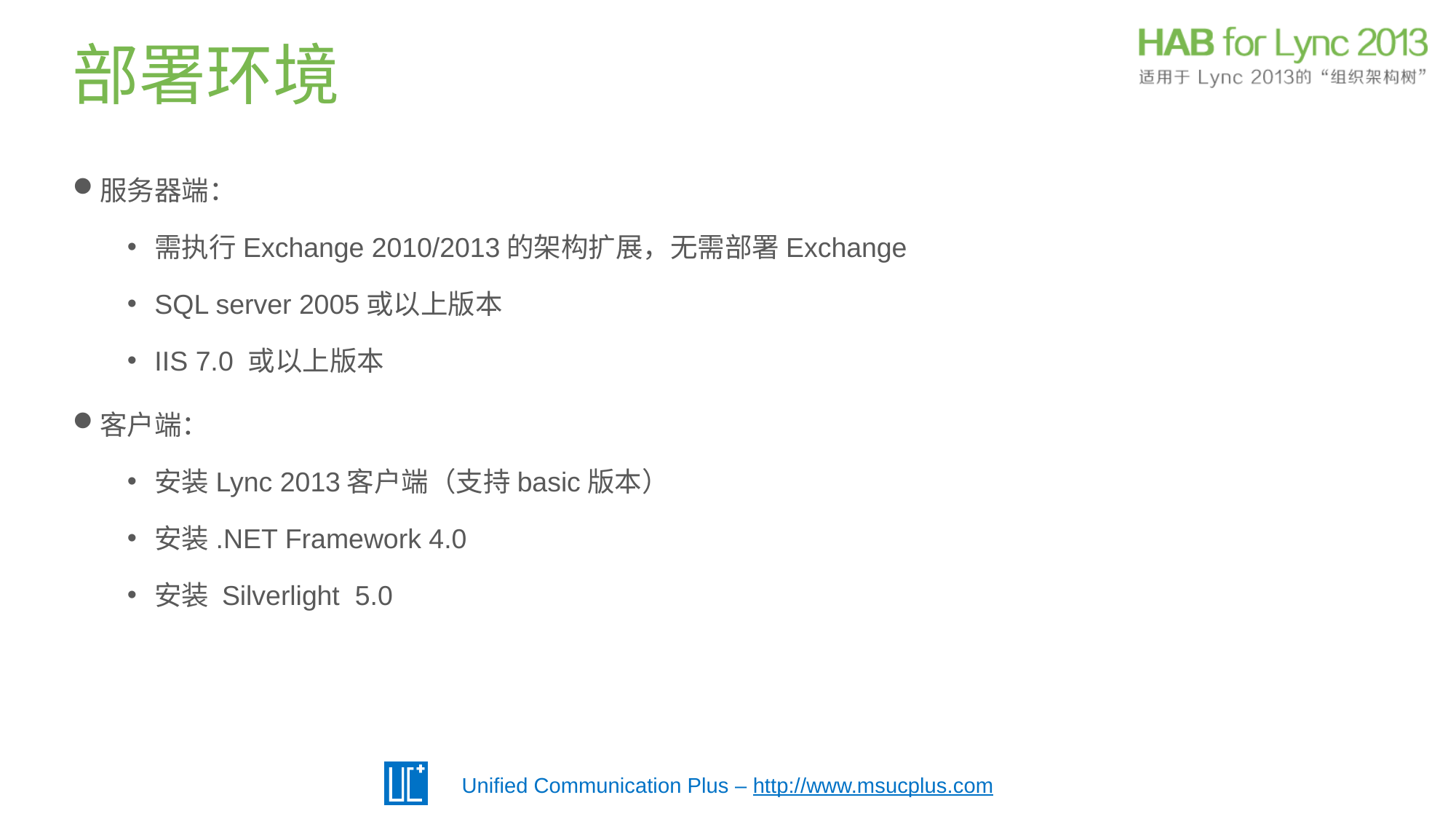

部署环境
服务器端：
需执行Exchange 2010/2013的架构扩展，无需部署Exchange
SQL server 2005或以上版本
IIS 7.0 或以上版本
客户端：
安装Lync 2013客户端（支持basic版本）
安装.NET Framework 4.0
安装 Silverlight  5.0